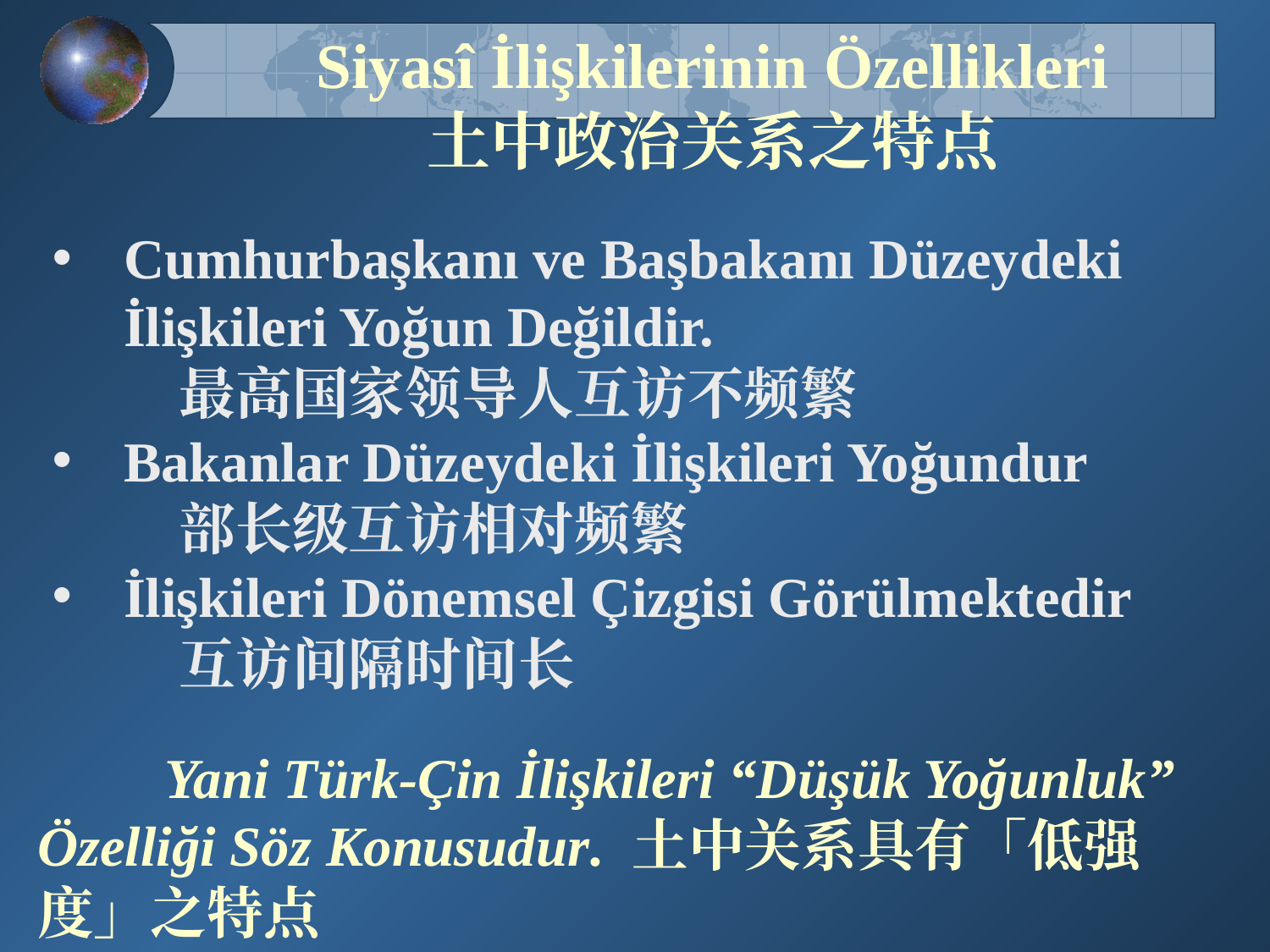

# Siyasî İlişkilerinin Özellikleri 土中政治关系之特点
Cumhurbaşkanı ve Başbakanı Düzeydeki İlişkileri Yoğun Değildir.
	最高国家领导人互访不频繁
Bakanlar Düzeydeki İlişkileri Yoğundur
	部长级互访相对频繁
İlişkileri Dönemsel Çizgisi Görülmektedir
	互访间隔时间长
	Yani Türk-Çin İlişkileri “Düşük Yoğunluk” Özelliği Söz Konusudur. 土中关系具有「低强度」之特点